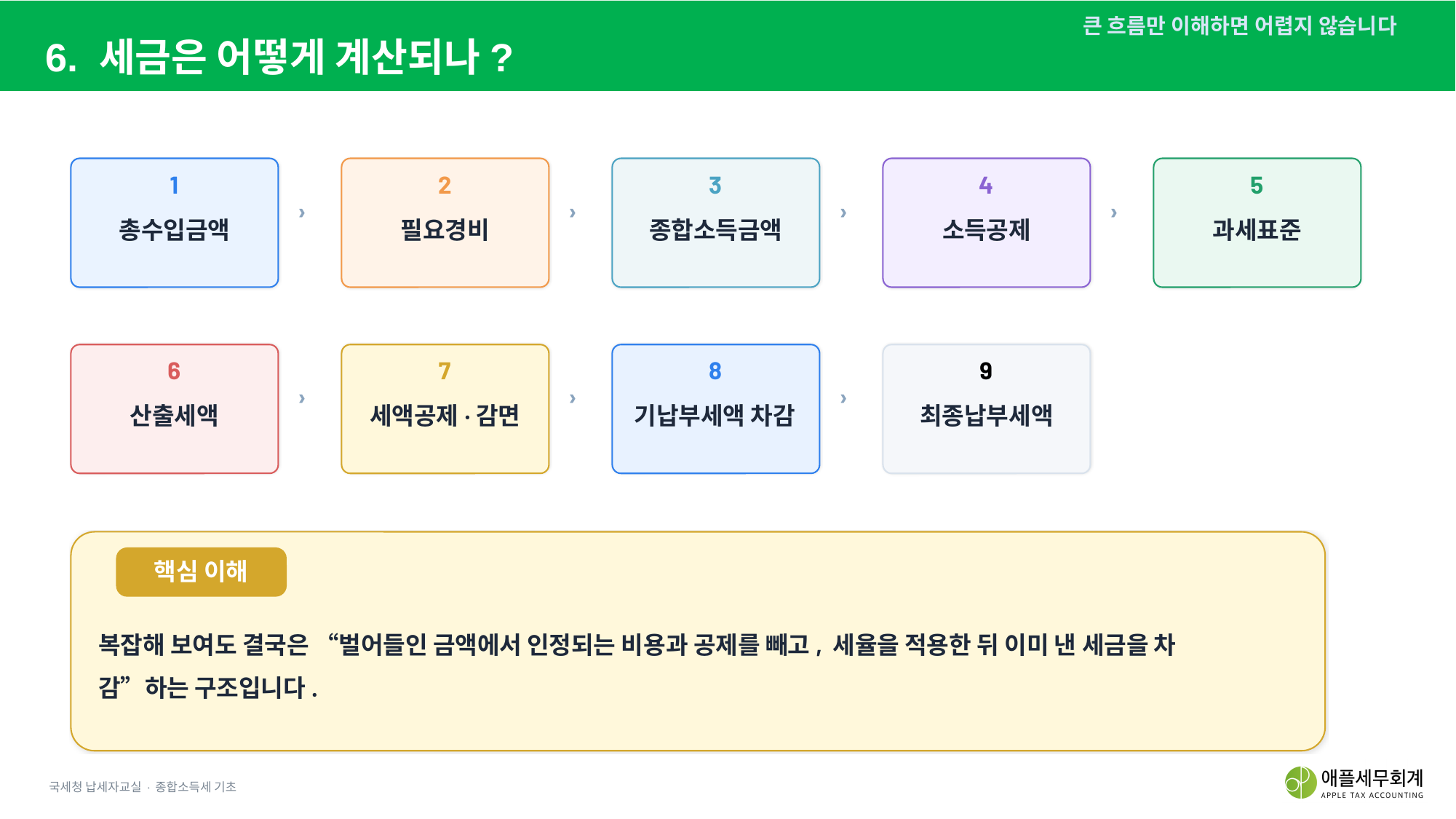

큰 흐름만 이해하면 어렵지 않습니다
6. 세금은 어떻게 계산되나?

1
2
3
4
5
›
›
›
›
총수입금액
필요경비
종합소득금액
소득공제
과세표준

6
7
8
9
›
›
›
산출세액
세액공제·감면
기납부세액 차감
최종납부세액

핵심 이해
복잡해 보여도 결국은 “벌어들인 금액에서 인정되는 비용과 공제를 빼고, 세율을 적용한 뒤 이미 낸 세금을 차감”하는 구조입니다.
국세청 납세자교실 · 종합소득세 기초